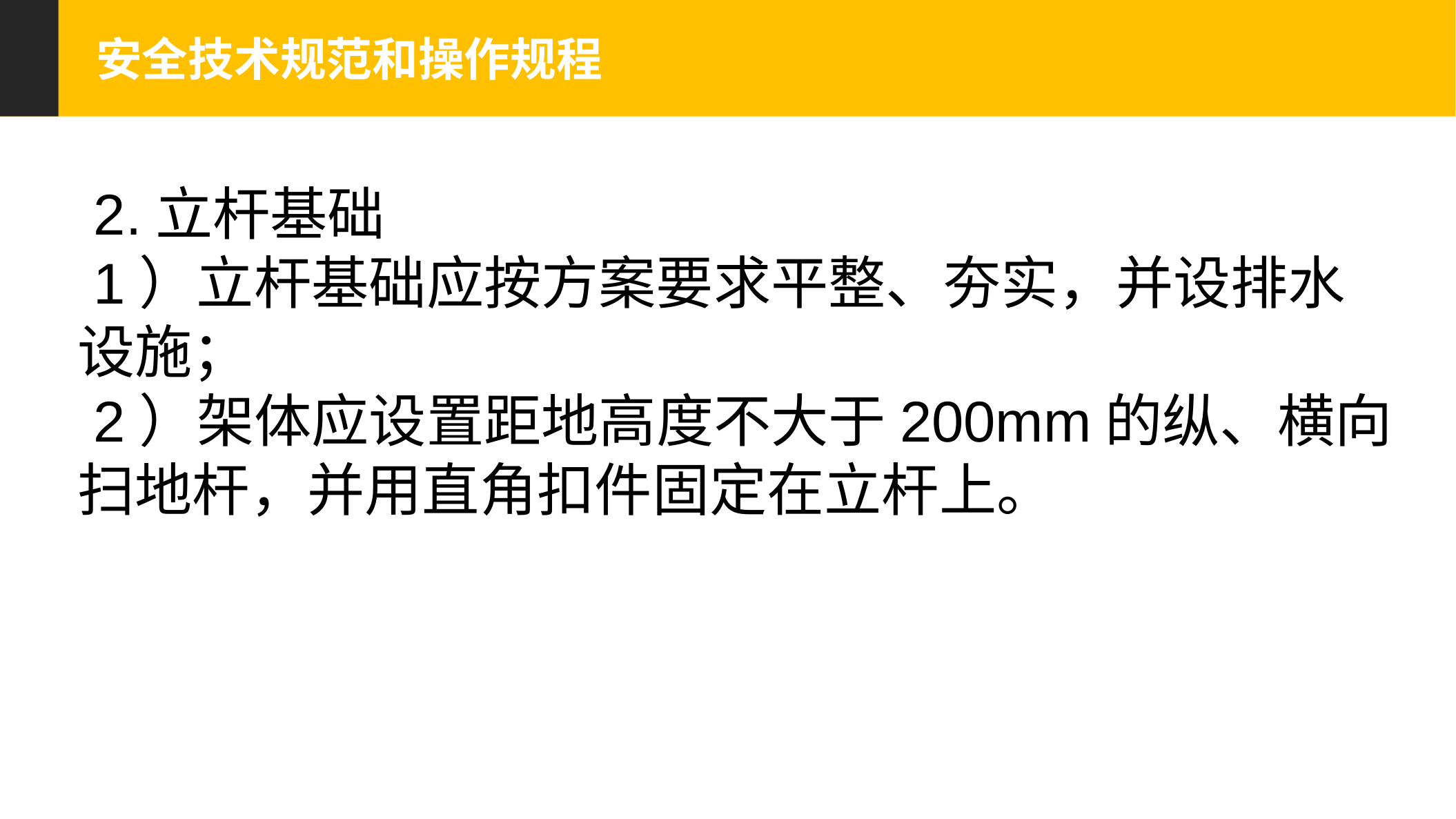

安全技术规范和操作规程
 2.立杆基础
 1）立杆基础应按方案要求平整、夯实，并设排水设施；
 2）架体应设置距地高度不大于200mm的纵、横向扫地杆，并用直角扣件固定在立杆上。